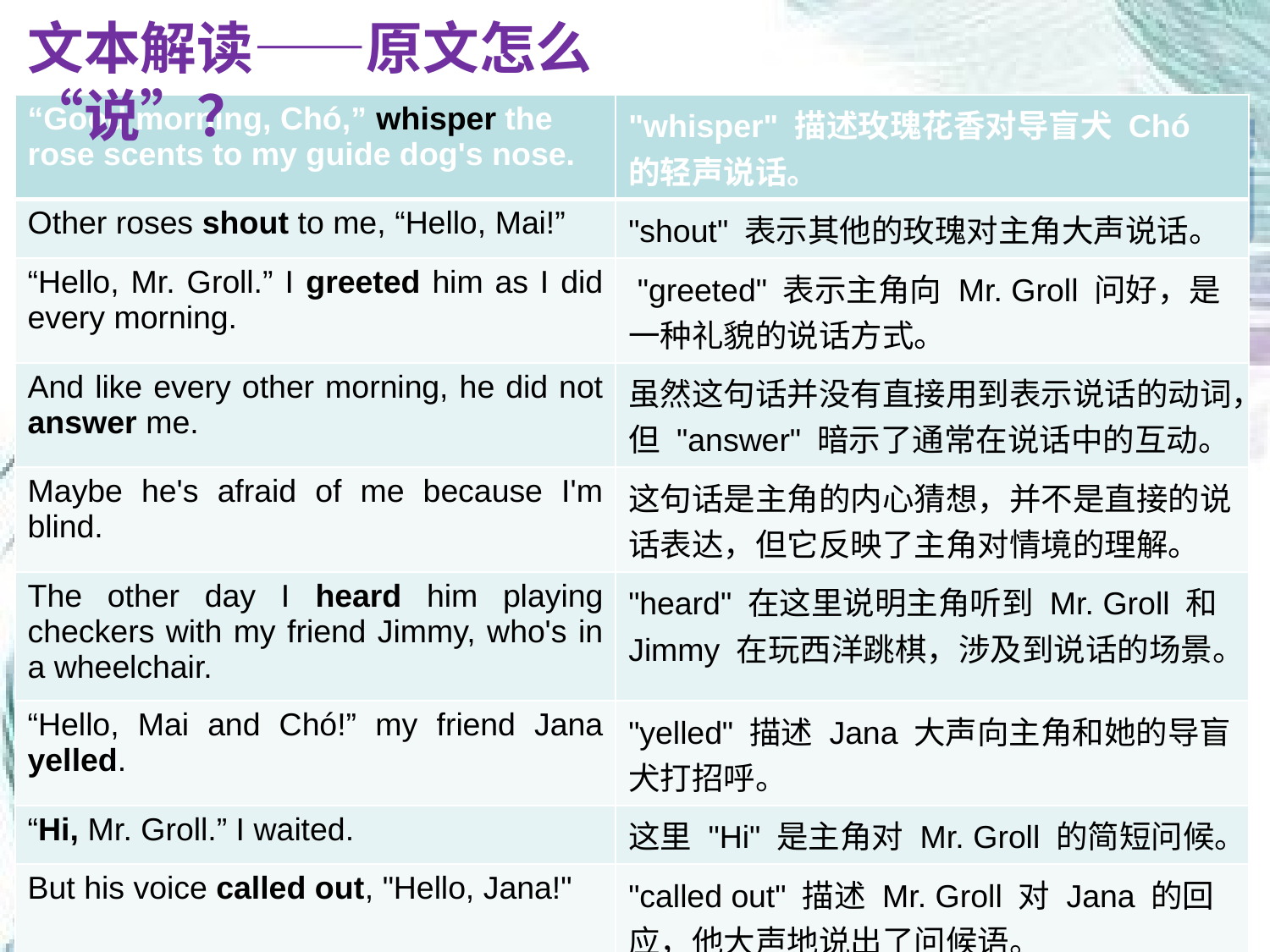

文本解读——原文怎么“说”？
| “Good morning, Chó,” whisper the rose scents to my guide dog's nose. | "whisper" 描述玫瑰花香对导盲犬 Chó 的轻声说话。 |
| --- | --- |
| Other roses shout to me, “Hello, Mai!” | "shout" 表示其他的玫瑰对主角大声说话。 |
| “Hello, Mr. Groll.” I greeted him as I did every morning. | "greeted" 表示主角向 Mr. Groll 问好，是一种礼貌的说话方式。 |
| And like every other morning, he did not answer me. | 虽然这句话并没有直接用到表示说话的动词，但 "answer" 暗示了通常在说话中的互动。 |
| Maybe he's afraid of me because I'm blind. | 这句话是主角的内心猜想，并不是直接的说话表达，但它反映了主角对情境的理解。 |
| The other day I heard him playing checkers with my friend Jimmy, who's in a wheelchair. | "heard" 在这里说明主角听到 Mr. Groll 和 Jimmy 在玩西洋跳棋，涉及到说话的场景。 |
| “Hello, Mai and Chó!” my friend Jana yelled. | "yelled" 描述 Jana 大声向主角和她的导盲犬打招呼。 |
| “Hi, Mr. Groll.” I waited. | 这里 "Hi" 是主角对 Mr. Groll 的简短问候。 |
| But his voice called out, "Hello, Jana!" | "called out" 描述 Mr. Groll 对 Jana 的回应，他大声地说出了问候语。 |